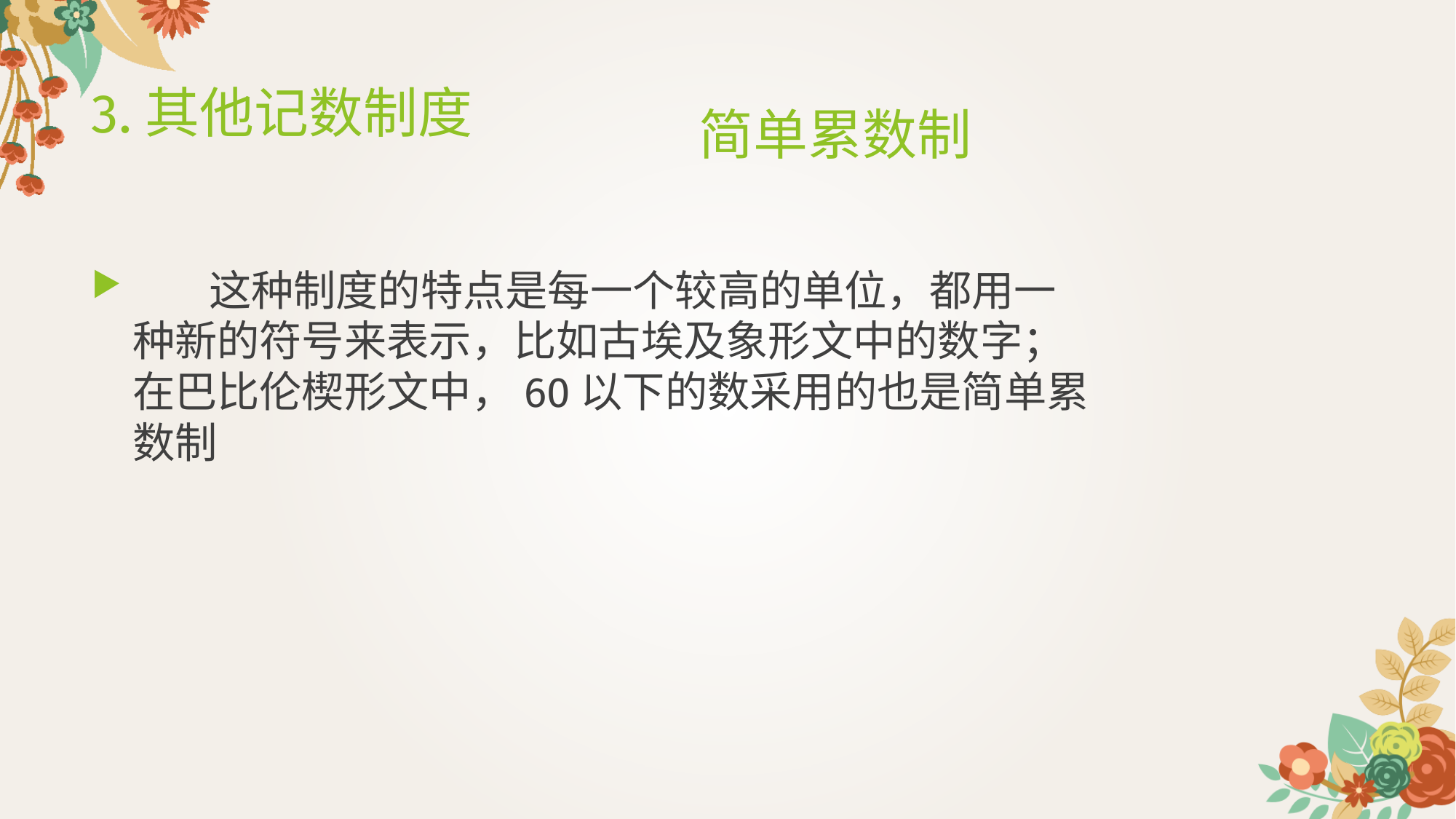

# 3.其他记数制度
简单累数制
       这种制度的特点是每一个较高的单位，都用一种新的符号来表示，比如古埃及象形文中的数字；在巴比伦楔形文中，60以下的数采用的也是简单累数制